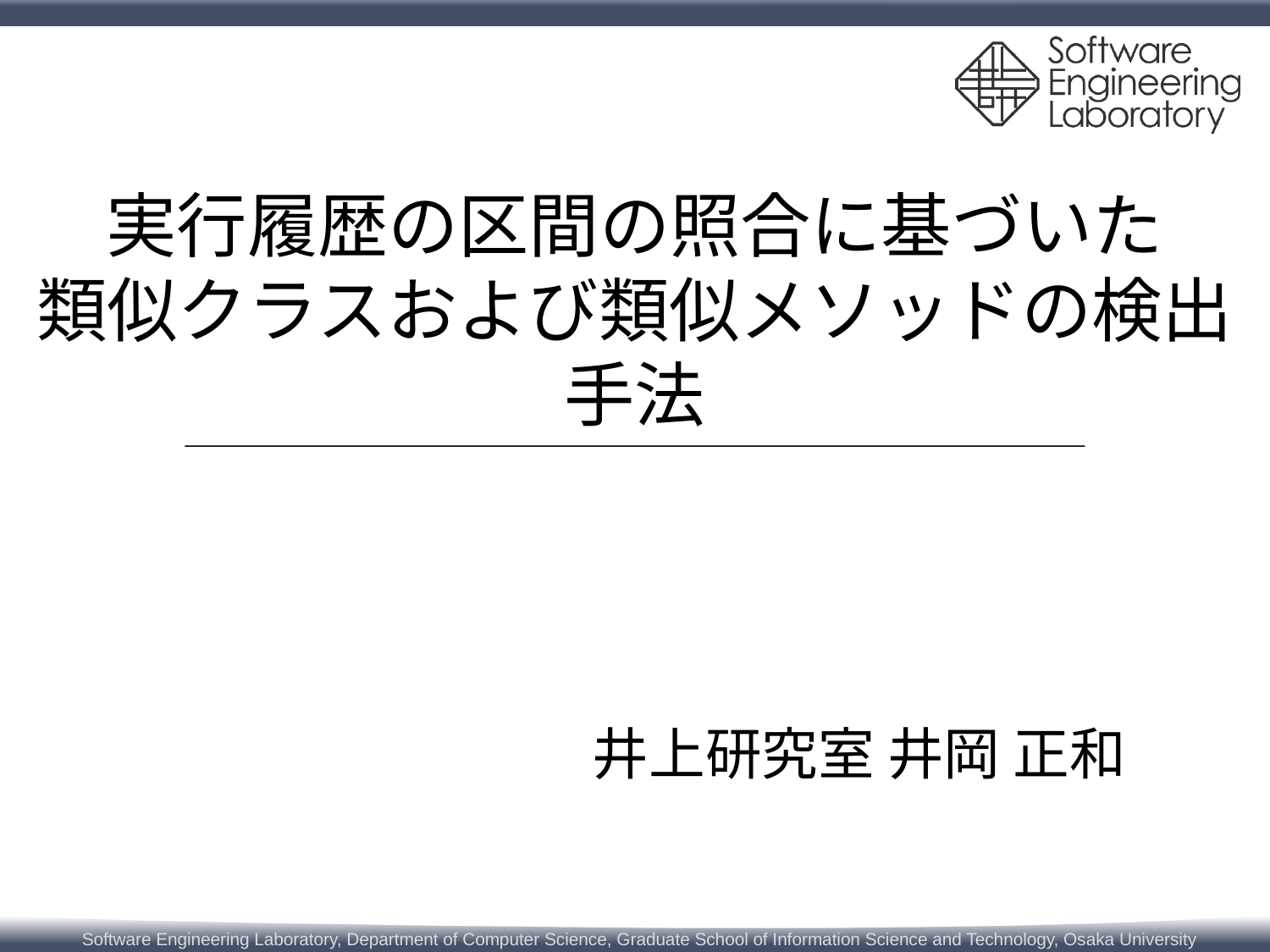

# 実行履歴の区間の照合に基づいた 類似クラスおよび類似メソッドの検出手法
井上研究室 井岡 正和